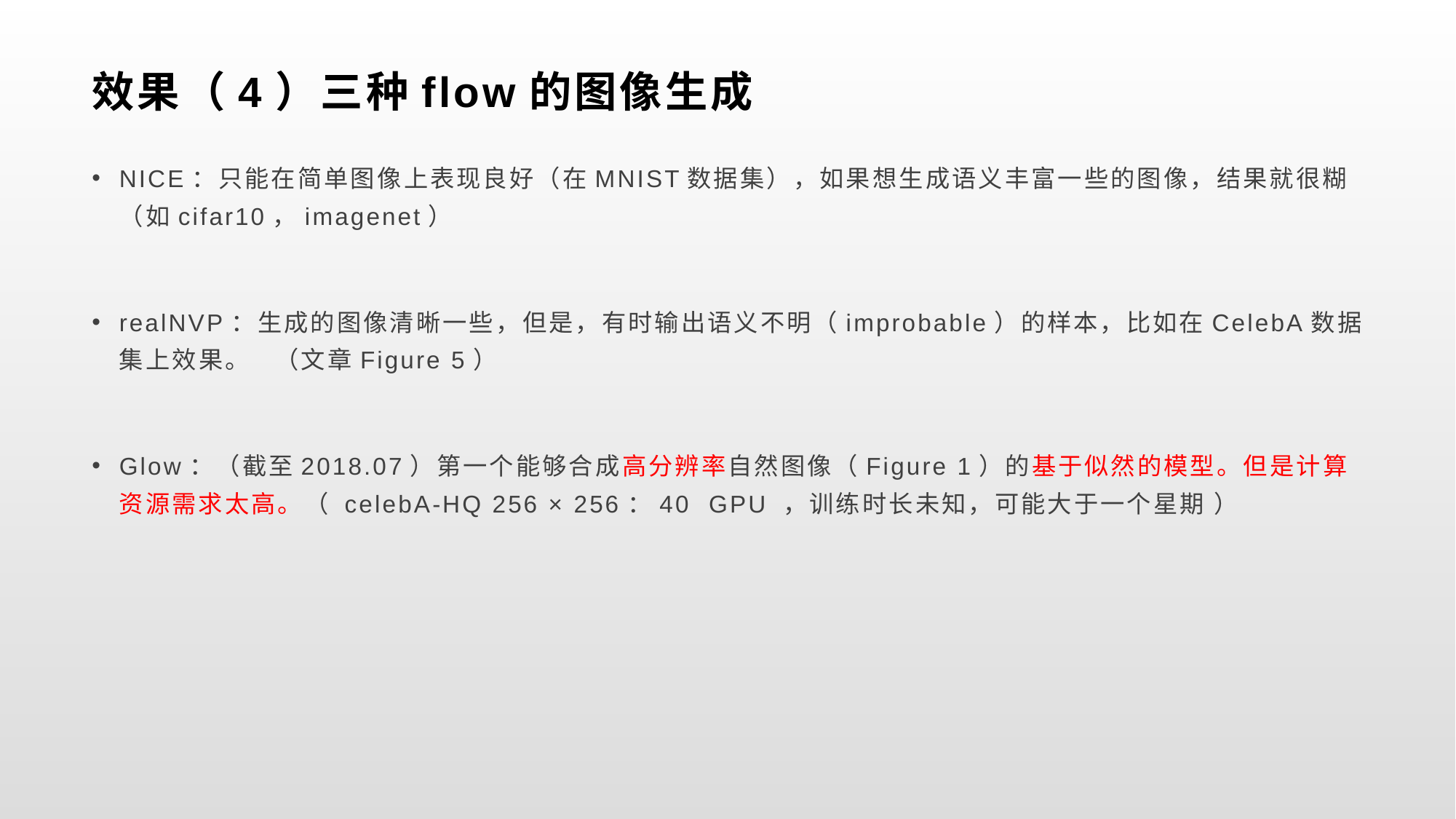

# 效果（4）三种flow的图像生成
NICE：只能在简单图像上表现良好（在MNIST数据集），如果想生成语义丰富一些的图像，结果就很糊（如cifar10，imagenet）

realNVP：生成的图像清晰一些，但是，有时输出语义不明（improbable）的样本，比如在CelebA数据集上效果。   （文章Figure 5）

Glow：（截至2018.07）第一个能够合成高分辨率自然图像（Figure 1）的基于似然的模型。但是计算资源需求太高。（ celebA-HQ 256 × 256：40  GPU ，训练时长未知，可能大于一个星期 ）